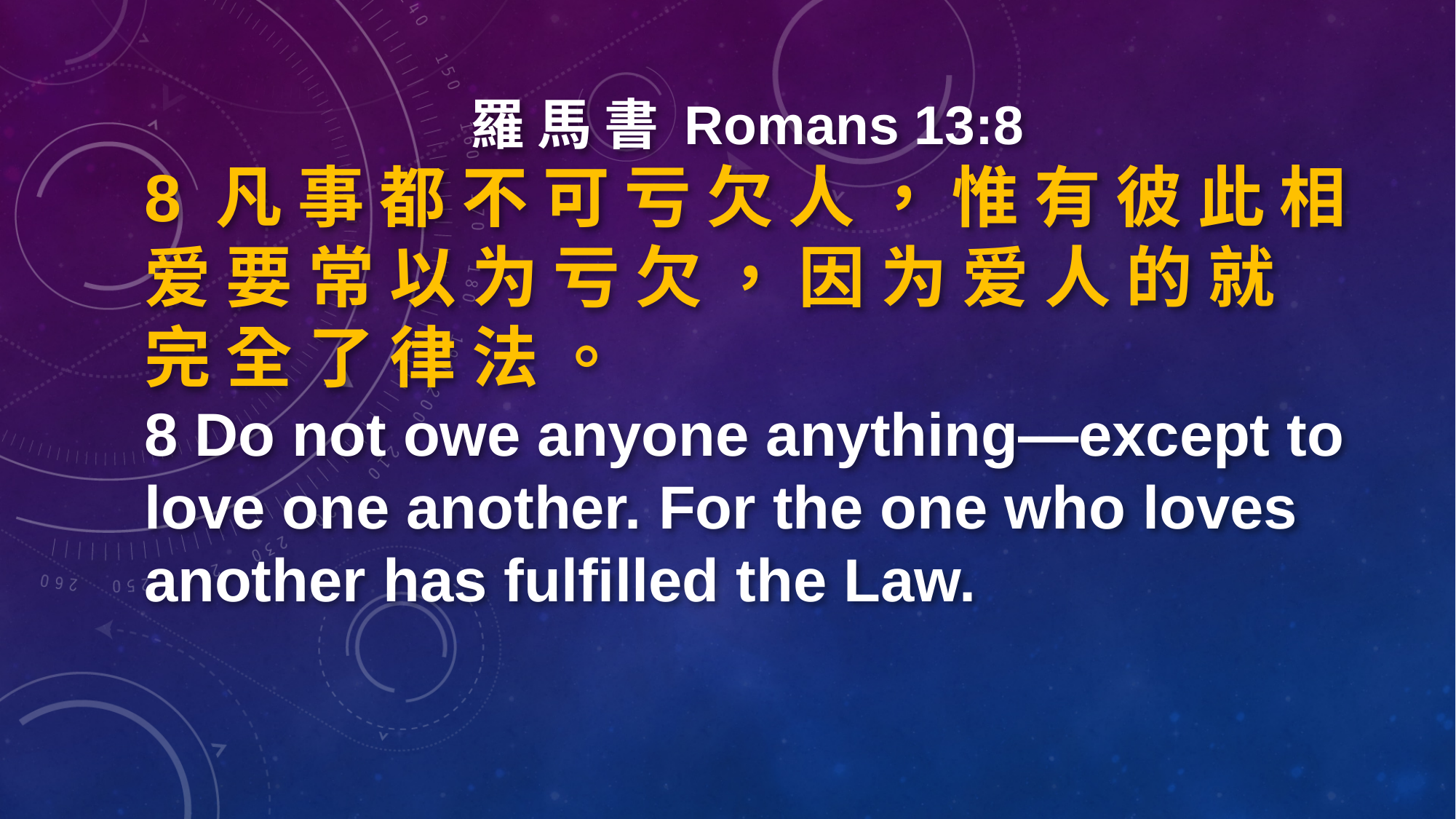

羅 馬 書 Romans 13:8
8 凡 事 都 不 可 亏 欠 人 ， 惟 有 彼 此 相 爱 要 常 以 为 亏 欠 ， 因 为 爱 人 的 就 完 全 了 律 法 。
8 Do not owe anyone anything—except to love one another. For the one who loves another has fulfilled the Law.